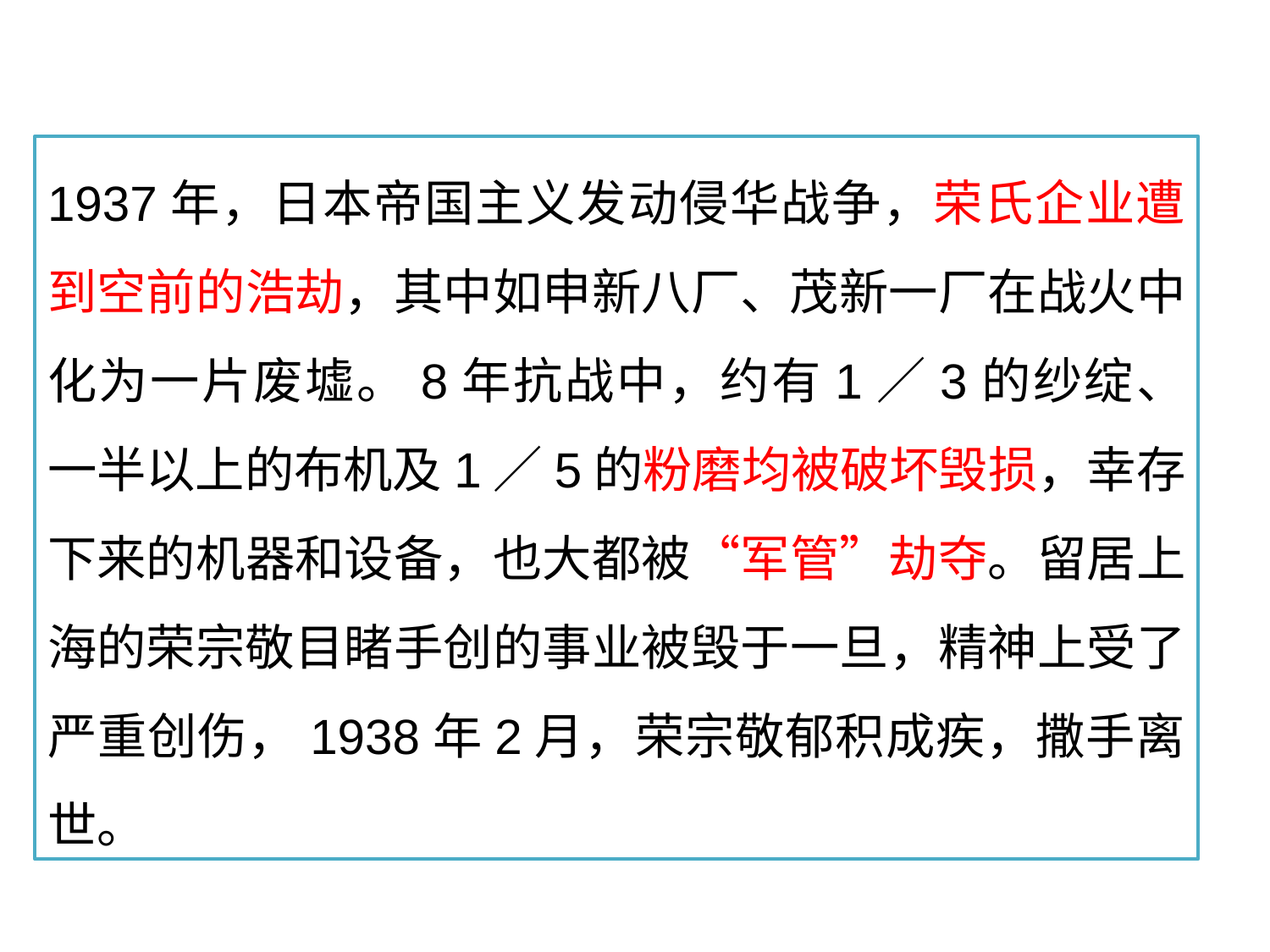

1937年，日本帝国主义发动侵华战争，荣氏企业遭到空前的浩劫，其中如申新八厂、茂新一厂在战火中化为一片废墟。8年抗战中，约有1／3的纱绽、一半以上的布机及1／5的粉磨均被破坏毁损，幸存下来的机器和设备，也大都被“军管”劫夺。留居上海的荣宗敬目睹手创的事业被毁于一旦，精神上受了严重创伤，1938年2月，荣宗敬郁积成疾，撒手离世。